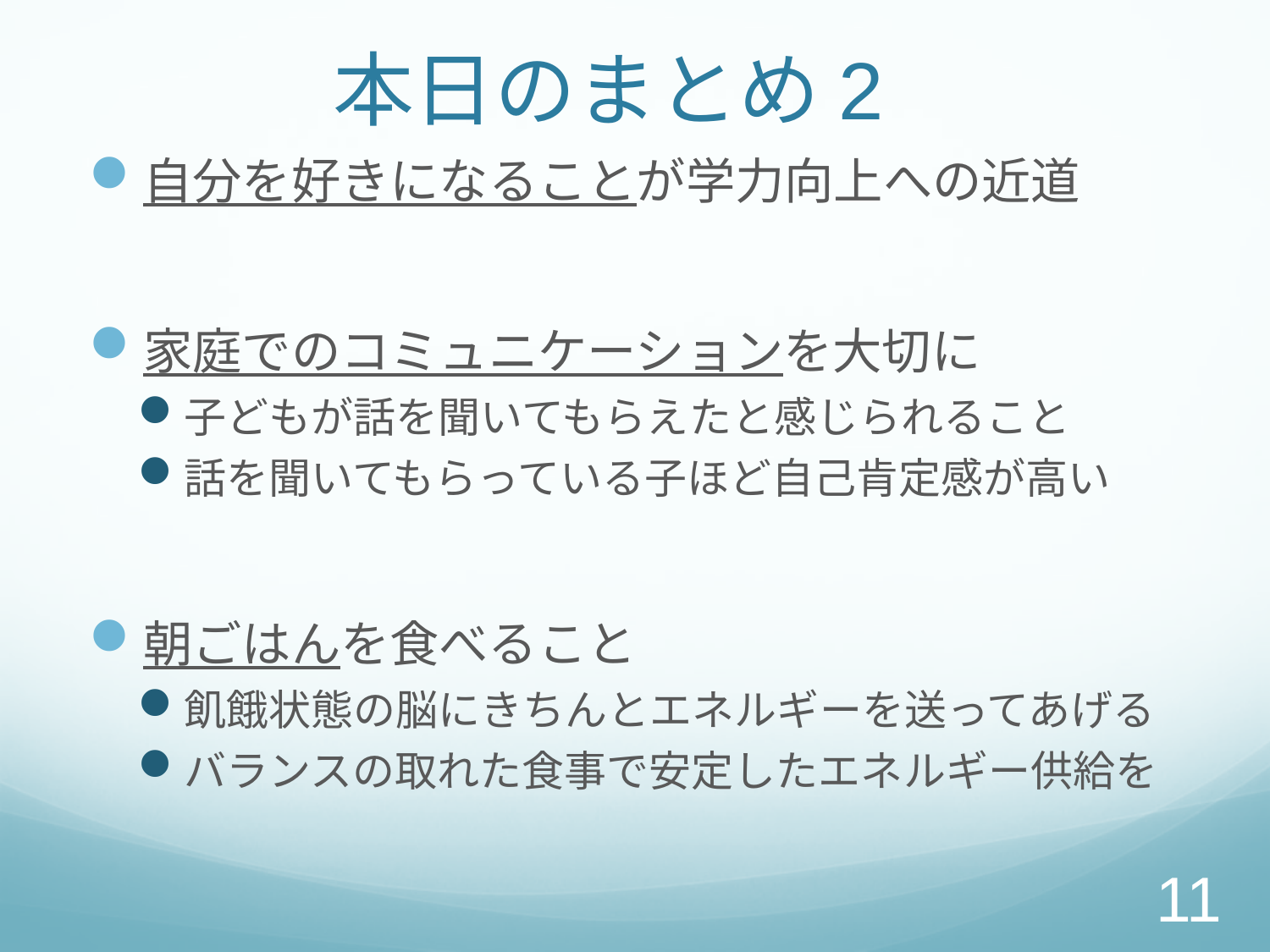

# 本日のまとめ2
自分を好きになることが学力向上への近道

家庭でのコミュニケーションを大切に
子どもが話を聞いてもらえたと感じられること
話を聞いてもらっている子ほど自己肯定感が高い

朝ごはんを食べること
飢餓状態の脳にきちんとエネルギーを送ってあげる
バランスの取れた食事で安定したエネルギー供給を

11